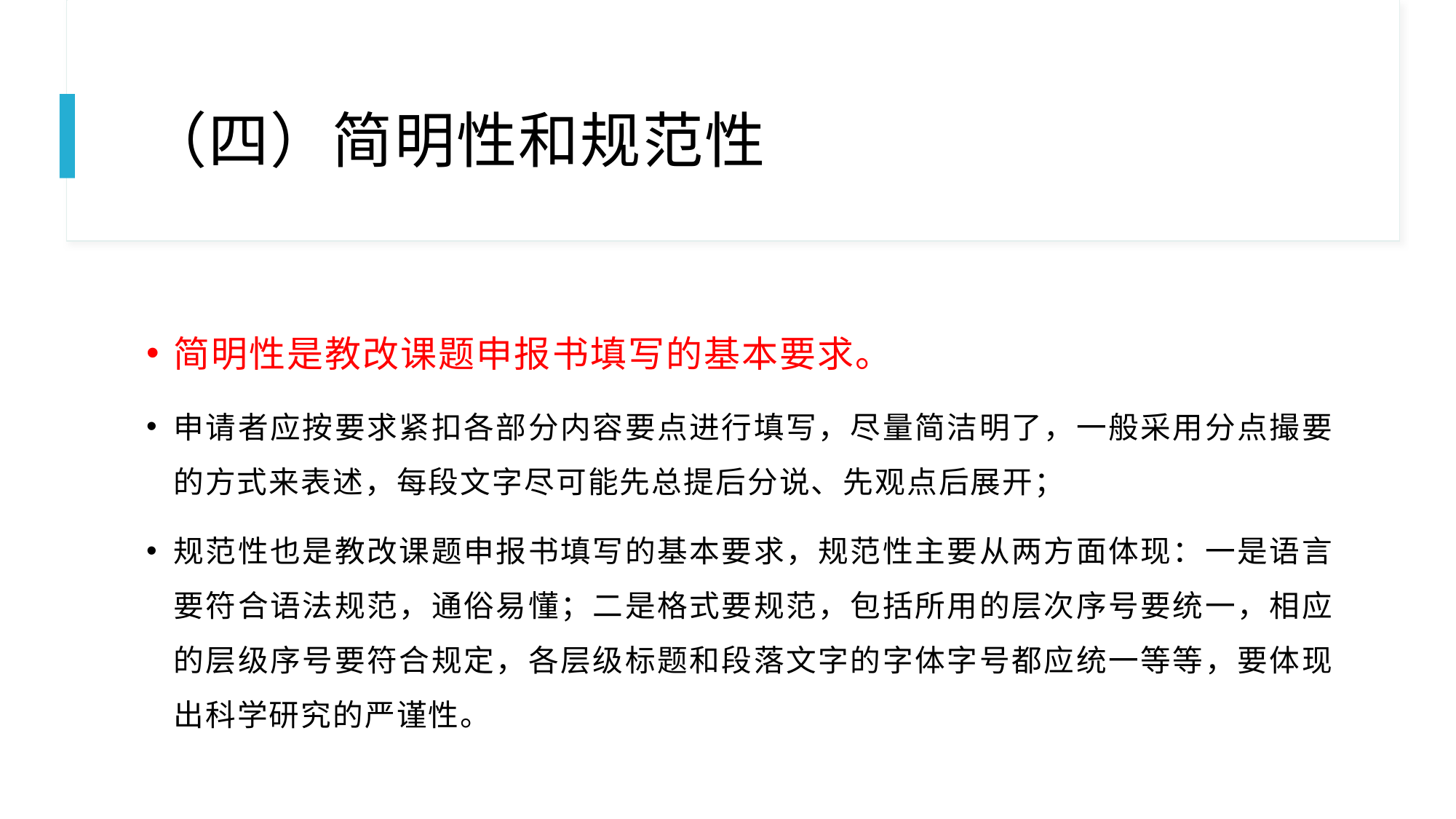

# （四）简明性和规范性
简明性是教改课题申报书填写的基本要求。
申请者应按要求紧扣各部分内容要点进行填写，尽量简洁明了，一般采用分点撮要的方式来表述，每段文字尽可能先总提后分说、先观点后展开；
规范性也是教改课题申报书填写的基本要求，规范性主要从两方面体现：一是语言要符合语法规范，通俗易懂；二是格式要规范，包括所用的层次序号要统一，相应的层级序号要符合规定，各层级标题和段落文字的字体字号都应统一等等，要体现出科学研究的严谨性。